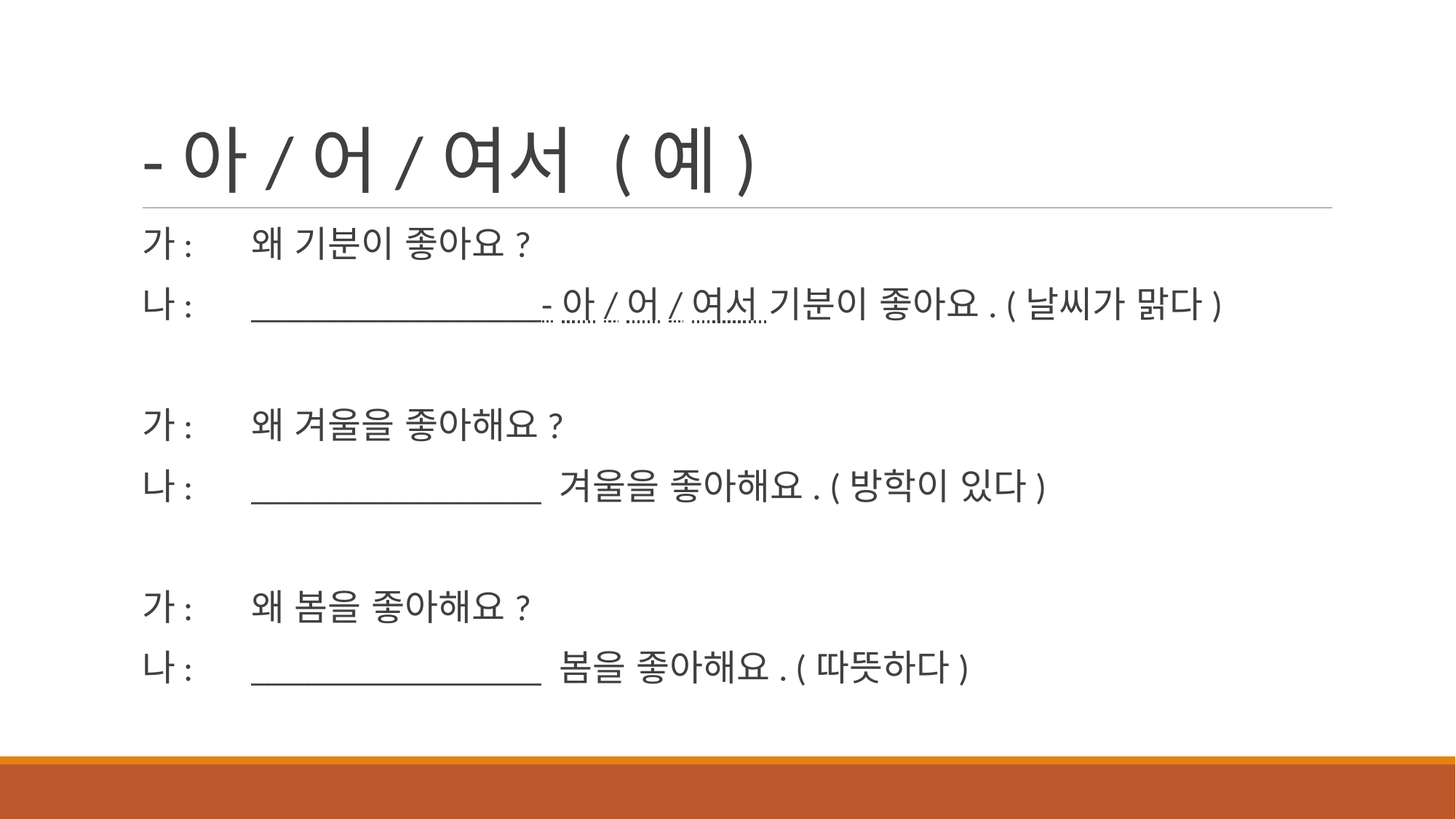

# -아/어/여서 (예)
가:	왜 기분이 좋아요?
나:	________________-아/어/여서 기분이 좋아요. (날씨가 맑다)

가:	왜 겨울을 좋아해요?
나:	________________ 겨울을 좋아해요. (방학이 있다)

가:	왜 봄을 좋아해요?
나:	________________ 봄을 좋아해요. (따뜻하다)